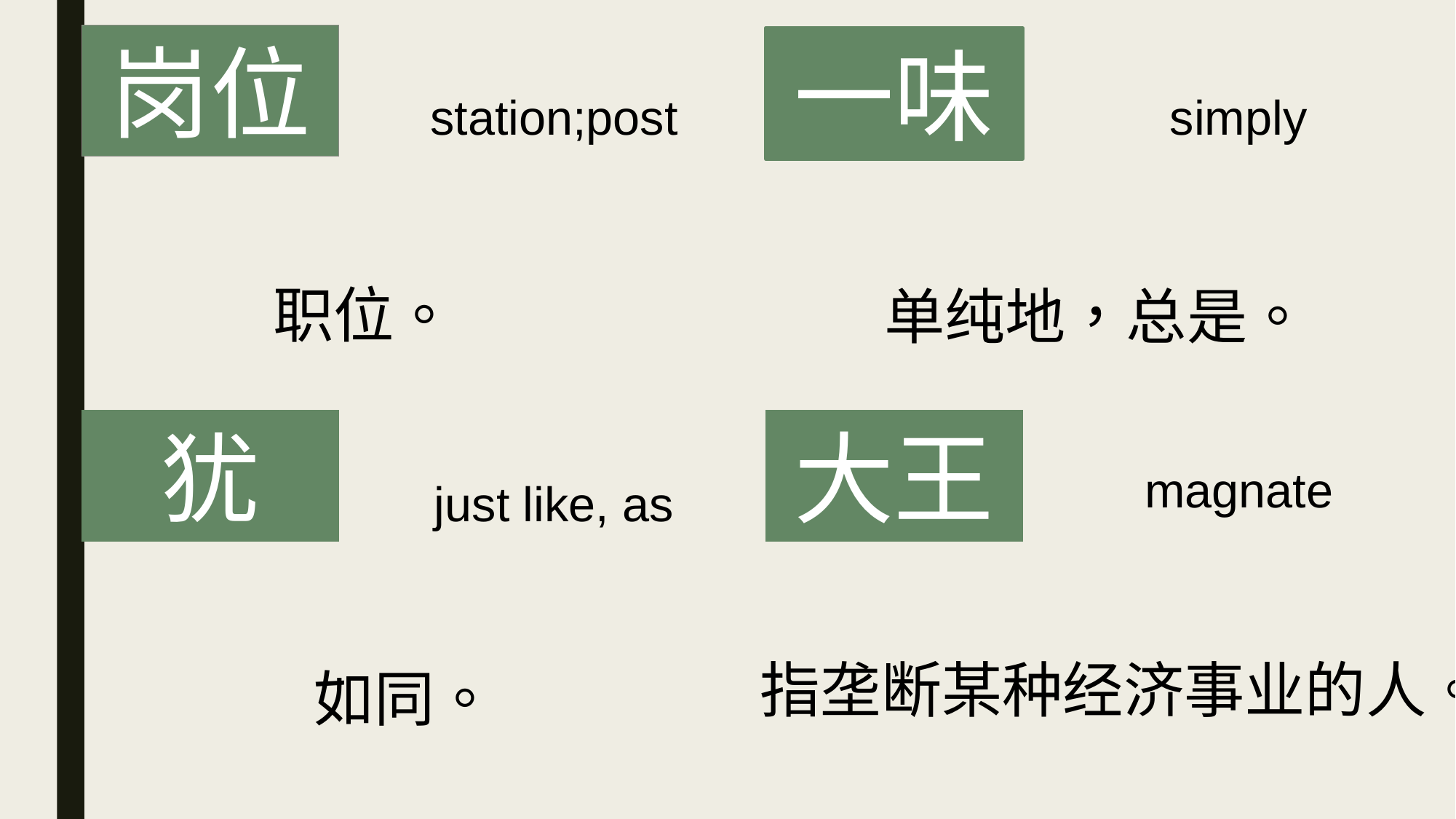

岗位
一味
station;post
simply
职位。
单纯地，总是。
犹
大王
magnate
just like, as
指垄断某种经济事业的人。
如同。